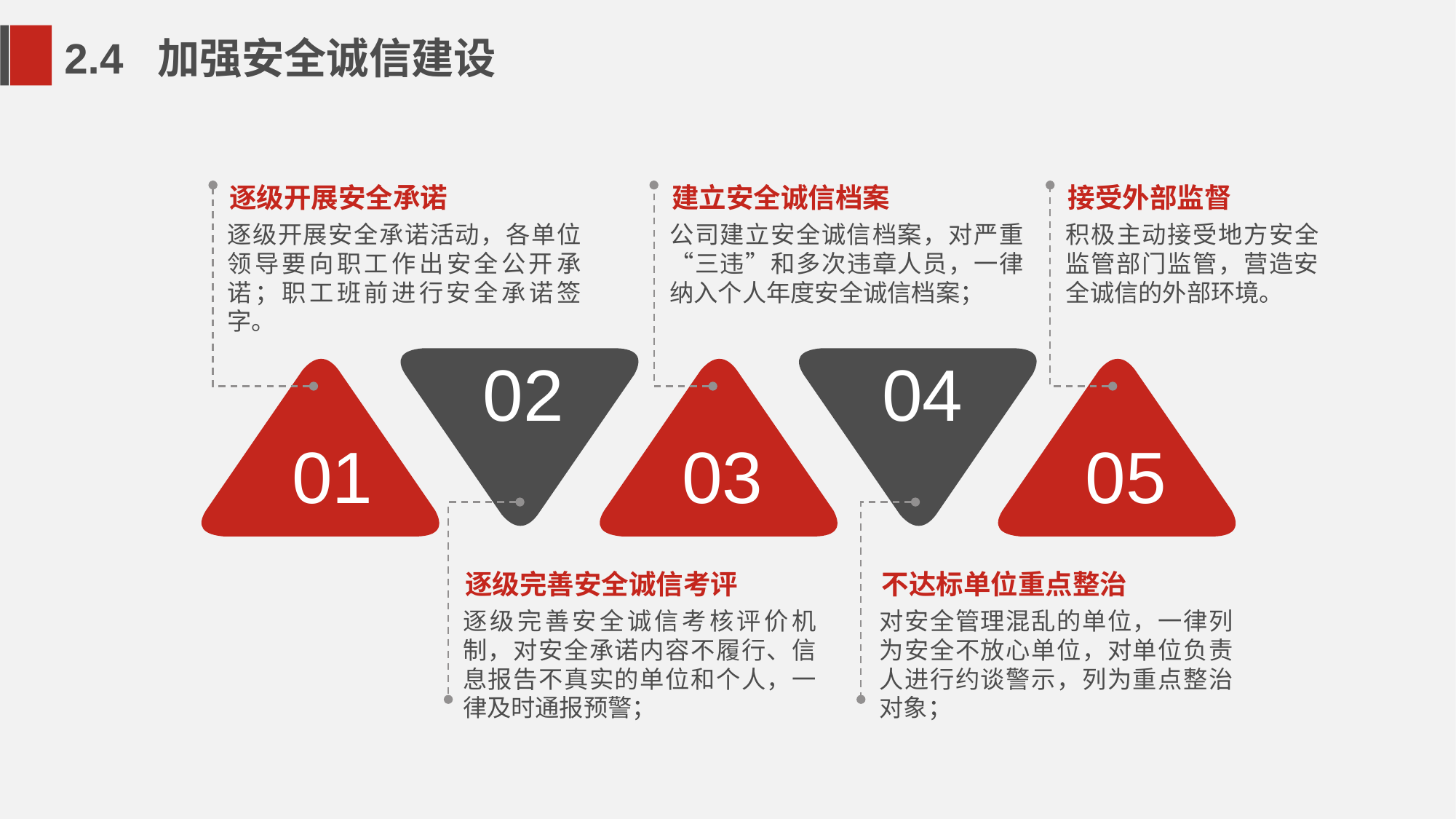

2.4  加强安全诚信建设
逐级开展安全承诺
建立安全诚信档案
接受外部监督

逐级开展安全承诺活动，各单位领导要向职工作出安全公开承诺；职工班前进行安全承诺签字。
公司建立安全诚信档案，对严重“三违”和多次违章人员，一律纳入个人年度安全诚信档案；
积极主动接受地方安全监管部门监管，营造安全诚信的外部环境。
02
04

01
03
05

逐级完善安全诚信考评
不达标单位重点整治
逐级完善安全诚信考核评价机制，对安全承诺内容不履行、信息报告不真实的单位和个人，一律及时通报预警；
对安全管理混乱的单位，一律列为安全不放心单位，对单位负责人进行约谈警示，列为重点整治对象；